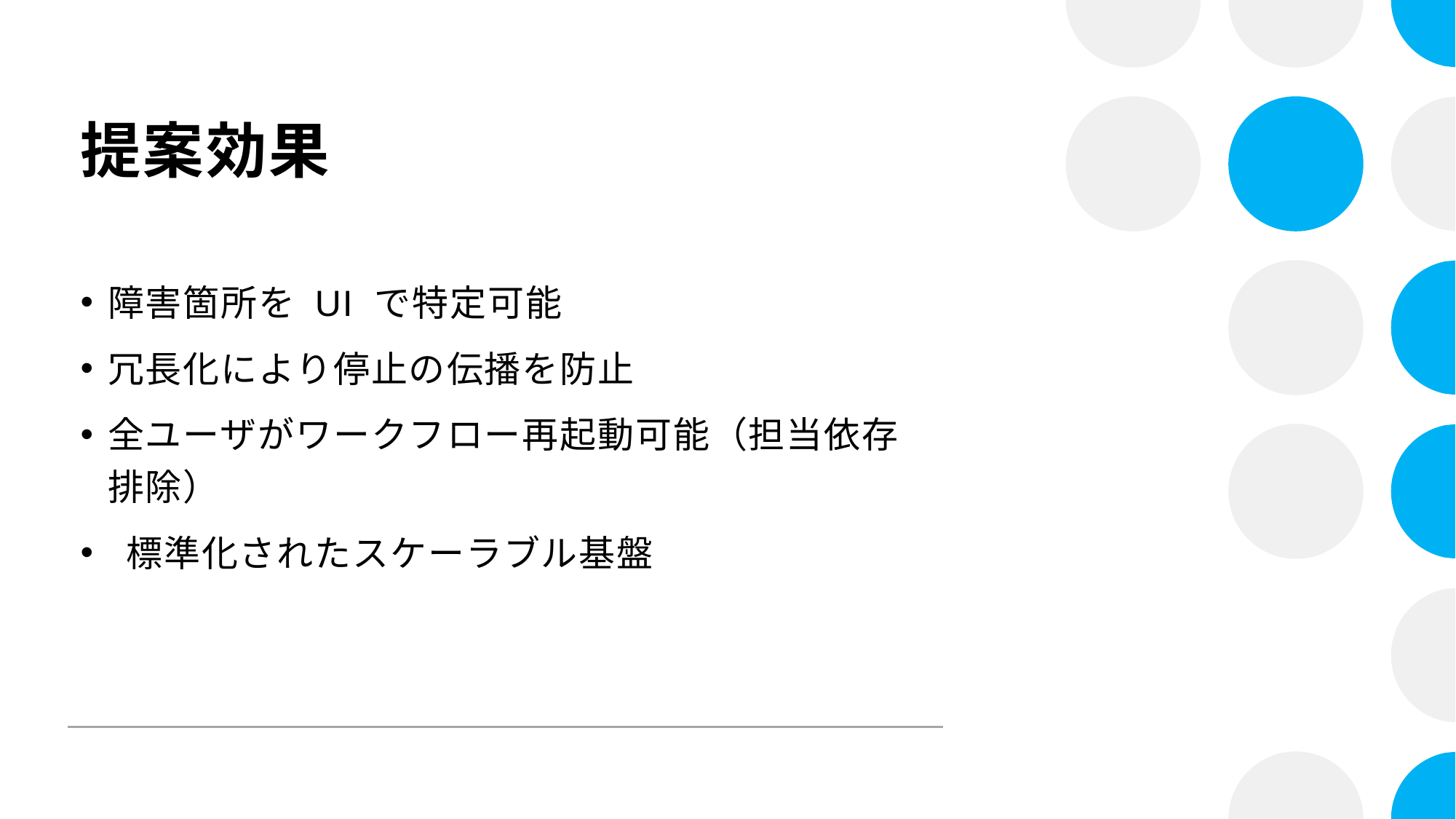

# 提案効果
障害箇所を UI で特定可能
冗長化により停止の伝播を防止
全ユーザがワークフロー再起動可能（担当依存排除）
 標準化されたスケーラブル基盤